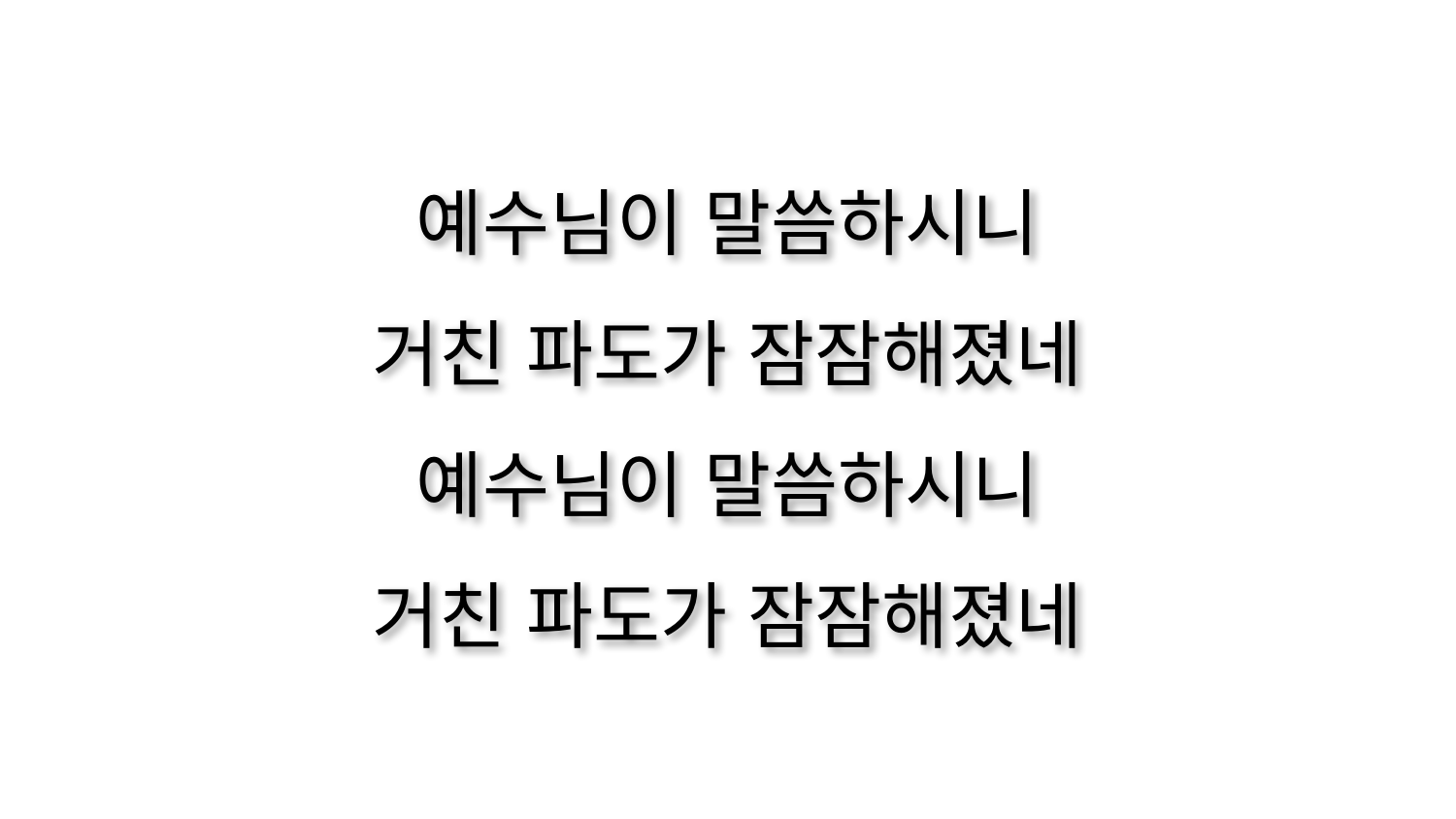

예수님이 말씀하시니
거친 파도가 잠잠해졌네
예수님이 말씀하시니
거친 파도가 잠잠해졌네